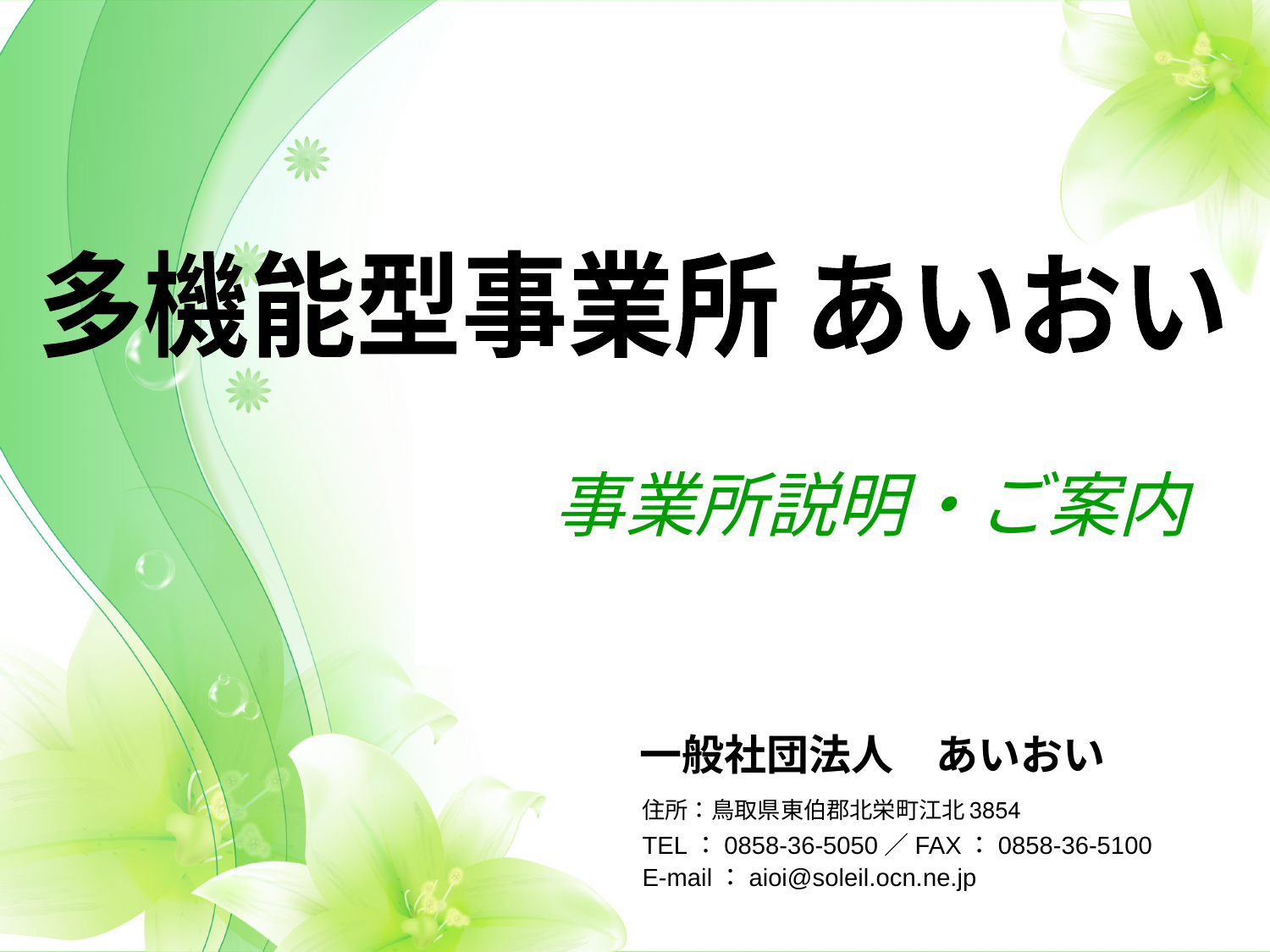

多機能型事業所 あいおい
事業所説明・ご案内
一般社団法人　あいおい
住所：鳥取県東伯郡北栄町江北3854
TEL：0858-36-5050／FAX：0858-36-5100
E-mail：aioi@soleil.ocn.ne.jp